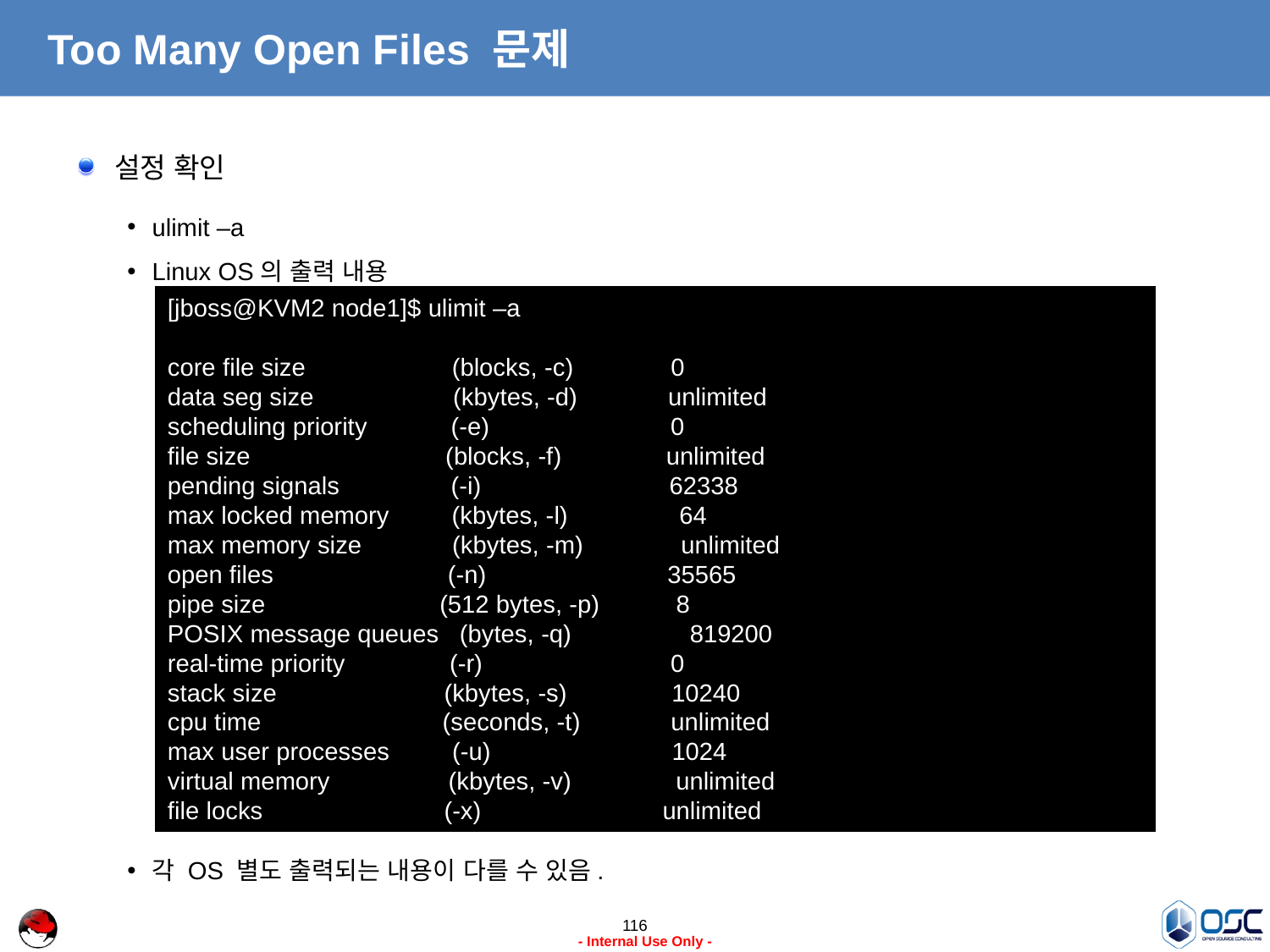

# Too Many Open Files 문제
설정 확인
ulimit –a
Linux OS의 출력 내용

각 OS 별도 출력되는 내용이 다를 수 있음.
[jboss@KVM2 node1]$ ulimit –a

core file size                     (blocks, -c)              0
data seg size                    (kbytes, -d)             unlimited
scheduling priority            (-e)                          0
file size                            (blocks, -f)               unlimited
pending signals                (-i)                           62338
max locked memory         (kbytes, -l)                64
max memory size             (kbytes, -m)              unlimited
open files                         (-n)                          35565
pipe size                         (512 bytes, -p)           8
POSIX message queues   (bytes, -q)                 819200
real-time priority               (-r)                           0
stack size                        (kbytes, -s)               10240
cpu time                          (seconds, -t)             unlimited
max user processes         (-u)                          1024
virtual memory                 (kbytes, -v)               unlimited
file locks                          (-x)                          unlimited